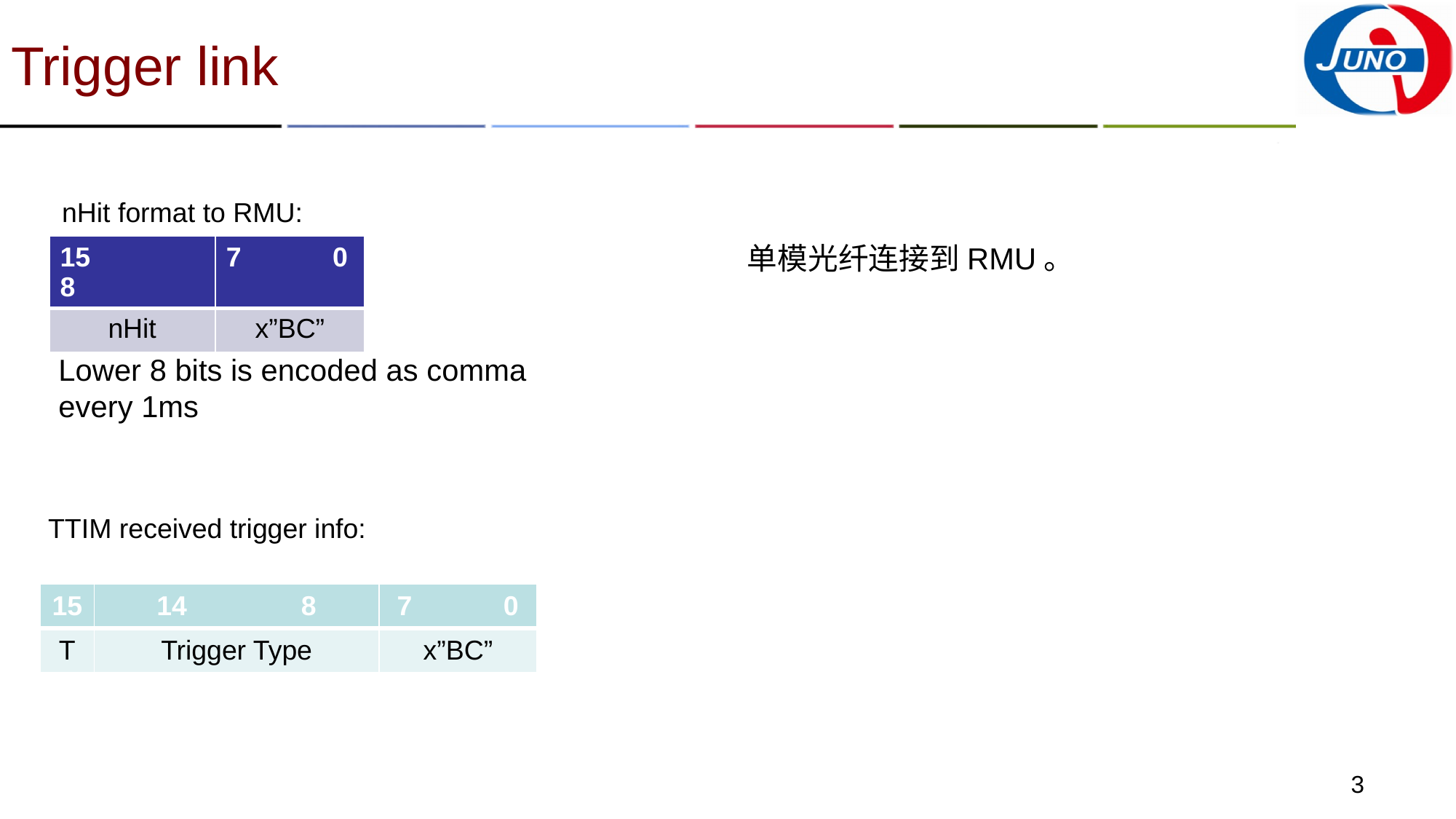

# Trigger link
nHit format to RMU:
单模光纤连接到RMU。
| 15 8 | 7 0 |
| --- | --- |
| nHit | x”BC” |
Lower 8 bits is encoded as comma every 1ms
TTIM received trigger info:
| 15 | 14 8 | 7 0 |
| --- | --- | --- |
| T | Trigger Type | x”BC” |